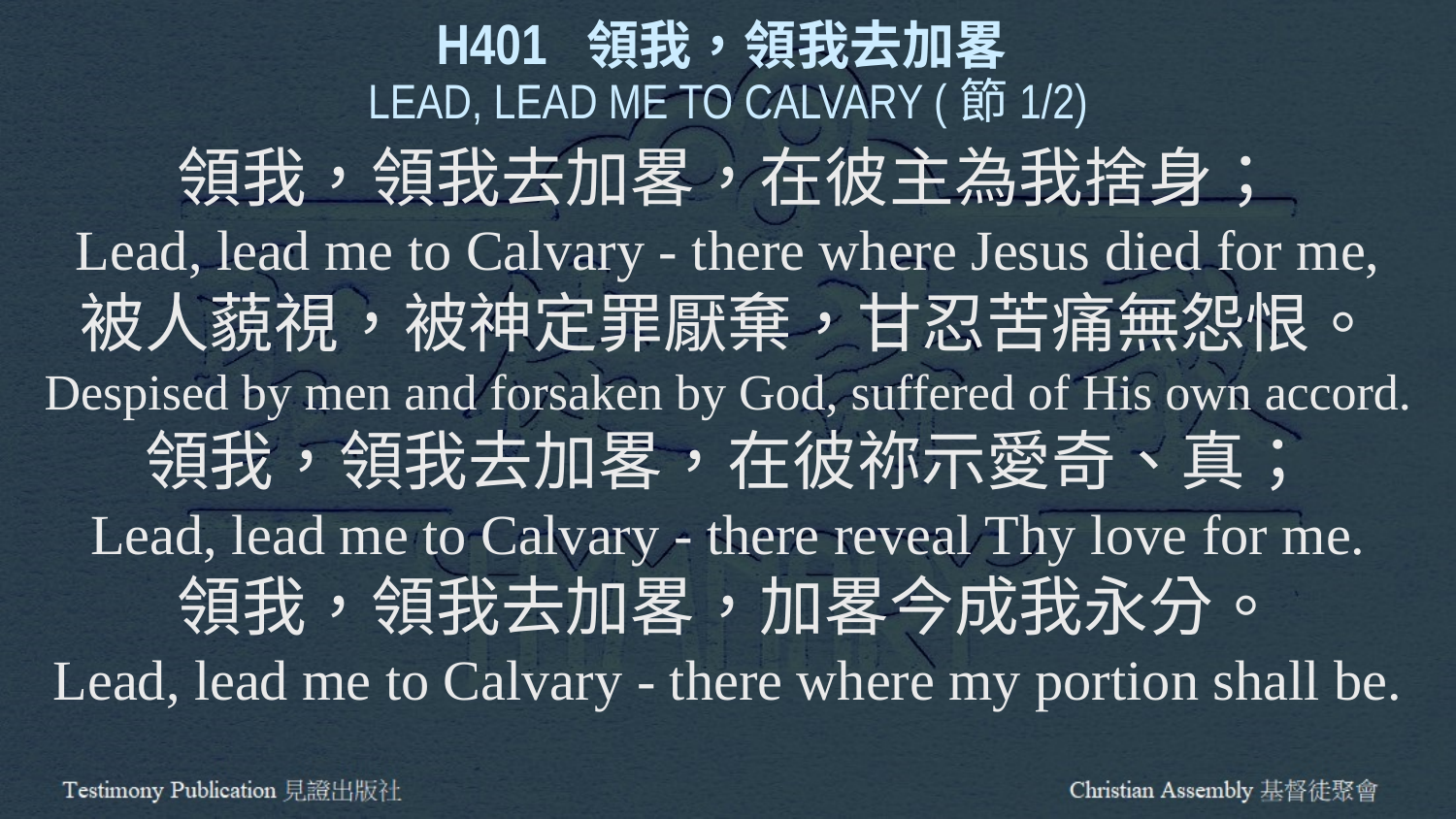

H401  領我，領我去加畧
LEAD, LEAD ME TO CALVARY (節1/2)
領我，領我去加畧，在彼主為我捨身；
Lead, lead me to Calvary - there where Jesus died for me,
被人藐視，被神定罪厭棄，甘忍苦痛無怨恨。
Despised by men and forsaken by God, suffered of His own accord.
領我，領我去加畧，在彼祢示愛奇、真；
Lead, lead me to Calvary - there reveal Thy love for me.
領我，領我去加畧，加畧今成我永分。
Lead, lead me to Calvary - there where my portion shall be.